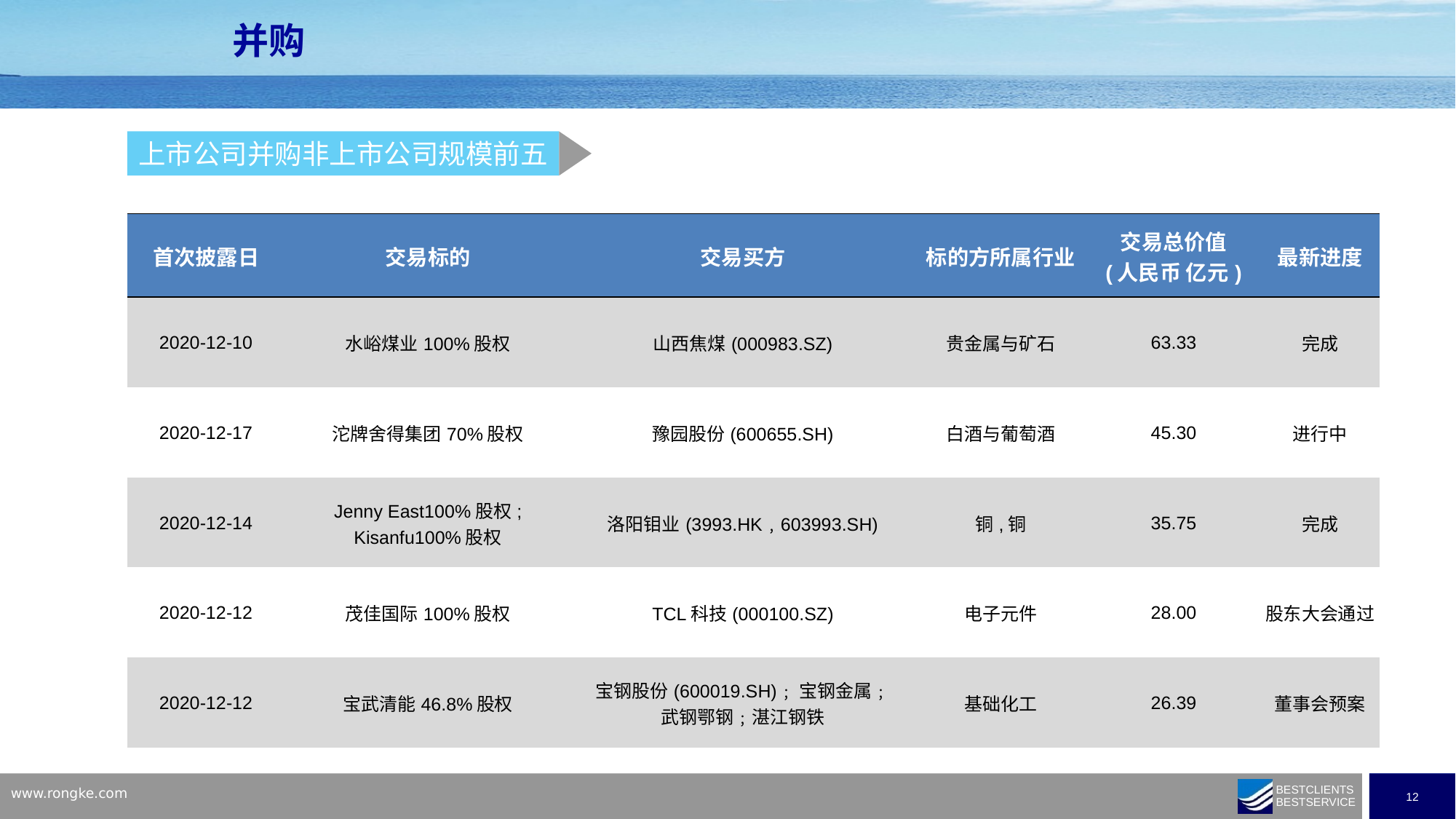

并购
上市公司并购非上市公司规模前五

| 首次披露日 | 交易标的 | 交易买方 | 标的方所属行业 | 交易总价值 (人民币 亿元) | 最新进度 |
| --- | --- | --- | --- | --- | --- |
| 2020-12-10 | 水峪煤业100%股权 | 山西焦煤(000983.SZ) | 贵金属与矿石 | 63.33 | 完成 |
| 2020-12-17 | 沱牌舍得集团70%股权 | 豫园股份(600655.SH) | 白酒与葡萄酒 | 45.30 | 进行中 |
| 2020-12-14 | Jenny East100%股权; Kisanfu100%股权 | 洛阳钼业(3993.HK﹐603993.SH) | 铜,铜 | 35.75 | 完成 |
| 2020-12-12 | 茂佳国际100%股权 | TCL科技(000100.SZ) | 电子元件 | 28.00 | 股东大会通过 |
| 2020-12-12 | 宝武清能46.8%股权 | 宝钢股份(600019.SH)﹔宝钢金属﹔ 武钢鄂钢﹔湛江钢铁 | 基础化工 | 26.39 | 董事会预案 |